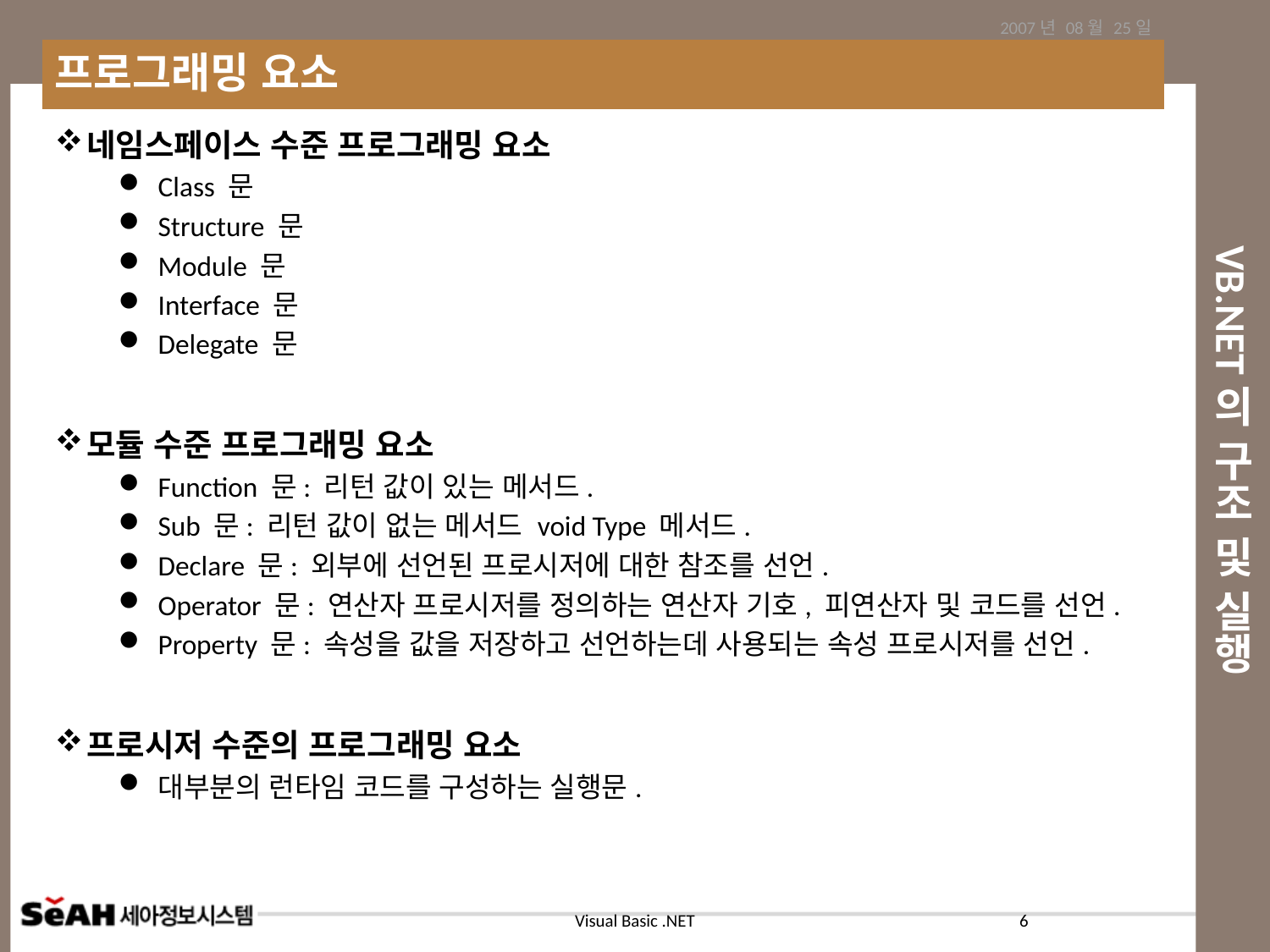

2007년 08월 25일
프로그래밍 요소

# VB.NET의 구조 및 실행
네임스페이스 수준 프로그래밍 요소
Class 문
Structure 문
Module 문
Interface 문
Delegate 문

모듈 수준 프로그래밍 요소
Function 문: 리턴 값이 있는 메서드.
Sub 문: 리턴 값이 없는 메서드 void Type 메서드.
Declare 문: 외부에 선언된 프로시저에 대한 참조를 선언.
Operator 문: 연산자 프로시저를 정의하는 연산자 기호, 피연산자 및 코드를 선언.
Property 문: 속성을 값을 저장하고 선언하는데 사용되는 속성 프로시저를 선언.

프로시저 수준의 프로그래밍 요소
대부분의 런타임 코드를 구성하는 실행문.
6
Visual Basic .NET